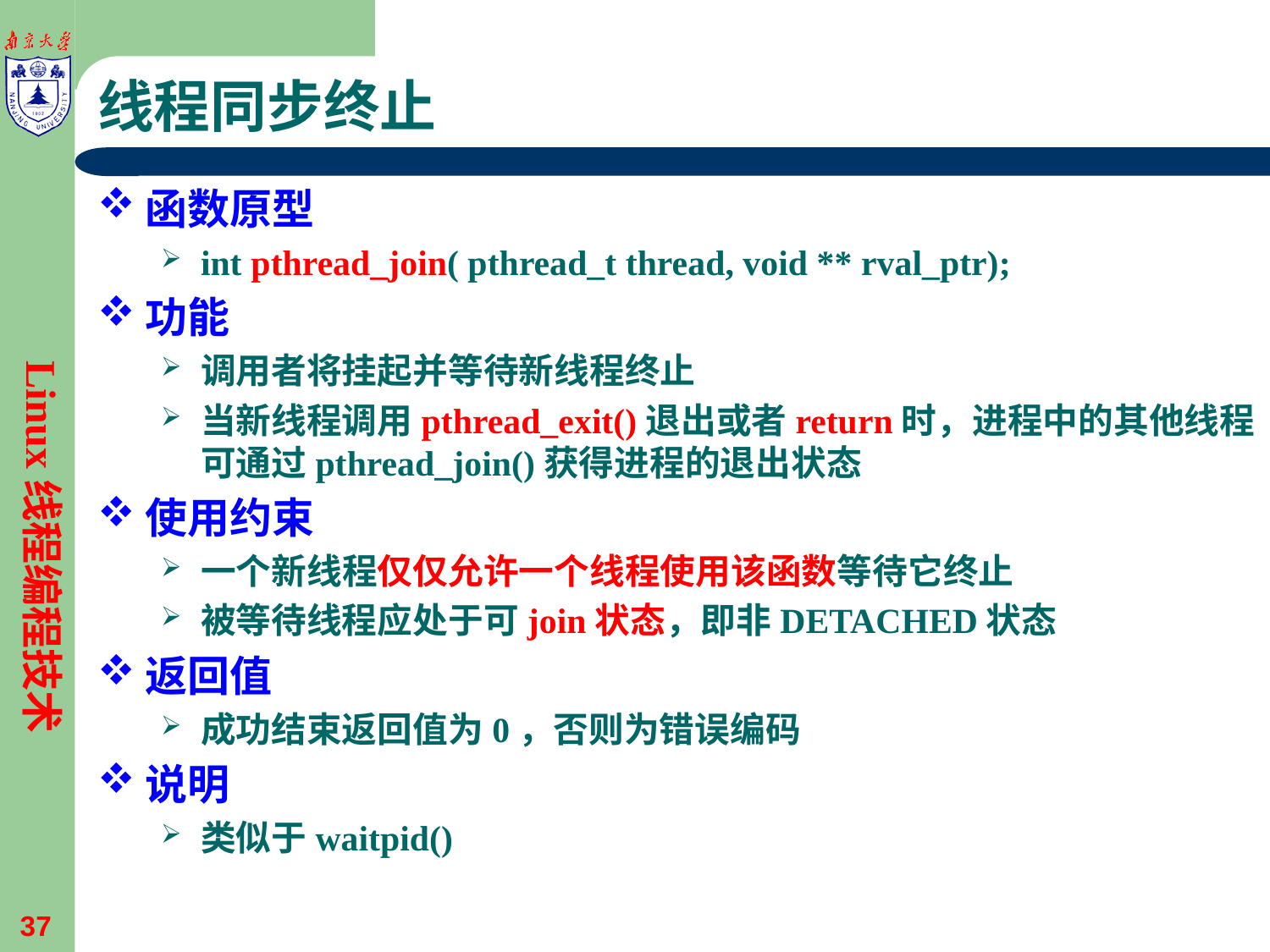

# 线程同步终止
函数原型
int pthread_join( pthread_t thread, void ** rval_ptr);
功能
调用者将挂起并等待新线程终止
当新线程调用pthread_exit()退出或者return时，进程中的其他线程可通过pthread_join()获得进程的退出状态
使用约束
一个新线程仅仅允许一个线程使用该函数等待它终止
被等待线程应处于可join状态，即非DETACHED状态
返回值
成功结束返回值为0，否则为错误编码
说明
类似于waitpid()
Linux线程编程技术
37